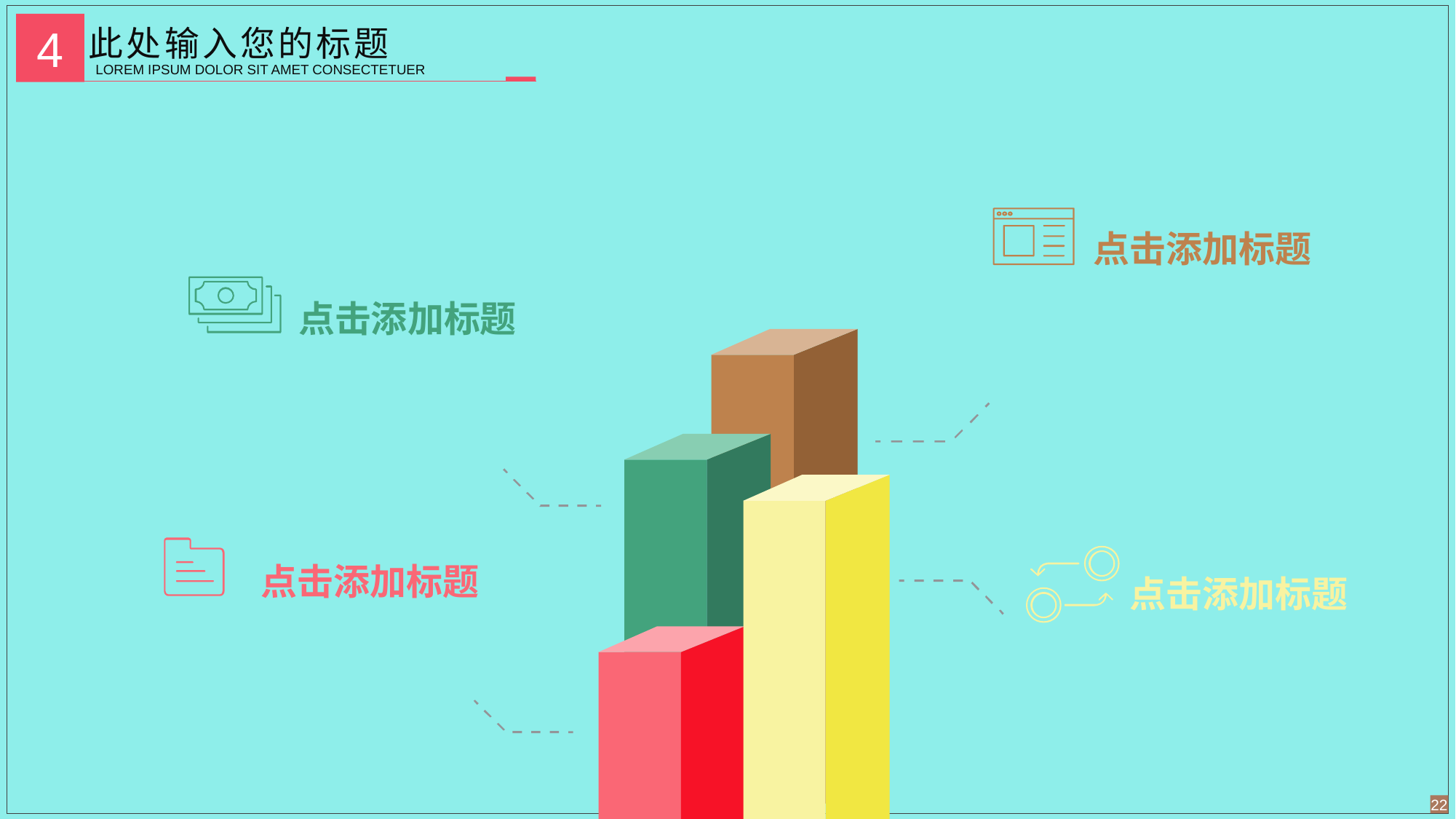

此处输入您的标题
4
LOREM IPSUM DOLOR SIT AMET CONSECTETUER

点击添加标题

点击添加标题

点击添加标题
点击添加标题

22